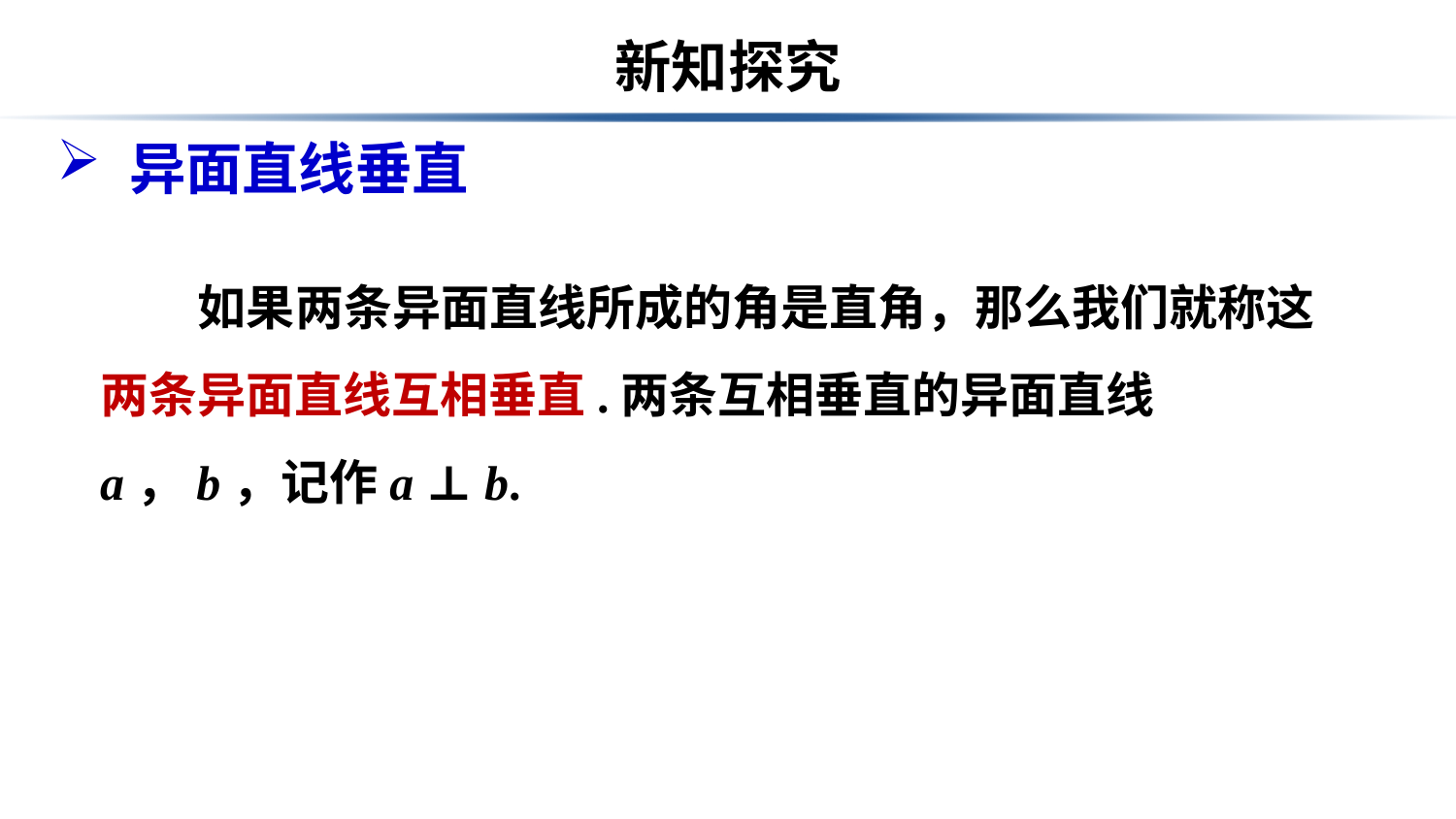

# 新知探究
异面直线垂直
    如果两条异面直线所成的角是直角，那么我们就称这两条异面直线互相垂直.两条互相垂直的异面直线a，b，记作a ⊥ b.